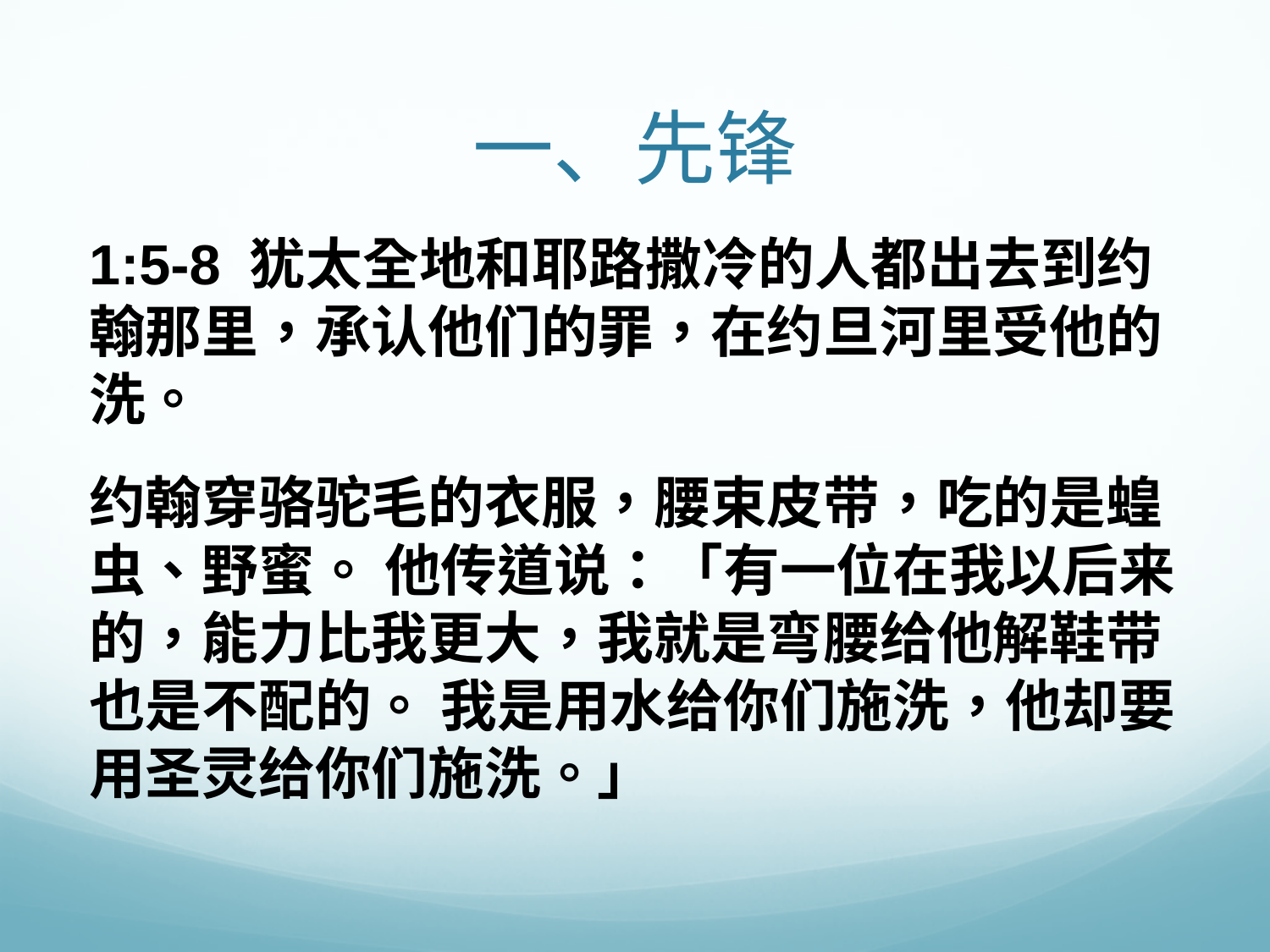

# 一、先锋
1:5-8 犹太全地和耶路撒冷的人都出去到约翰那里，承认他们的罪，在约旦河里受他的洗。
约翰穿骆驼毛的衣服，腰束皮带，吃的是蝗虫、野蜜。 他传道说：「有一位在我以后来的，能力比我更大，我就是弯腰给他解鞋带也是不配的。 我是用水给你们施洗，他却要用圣灵给你们施洗。」